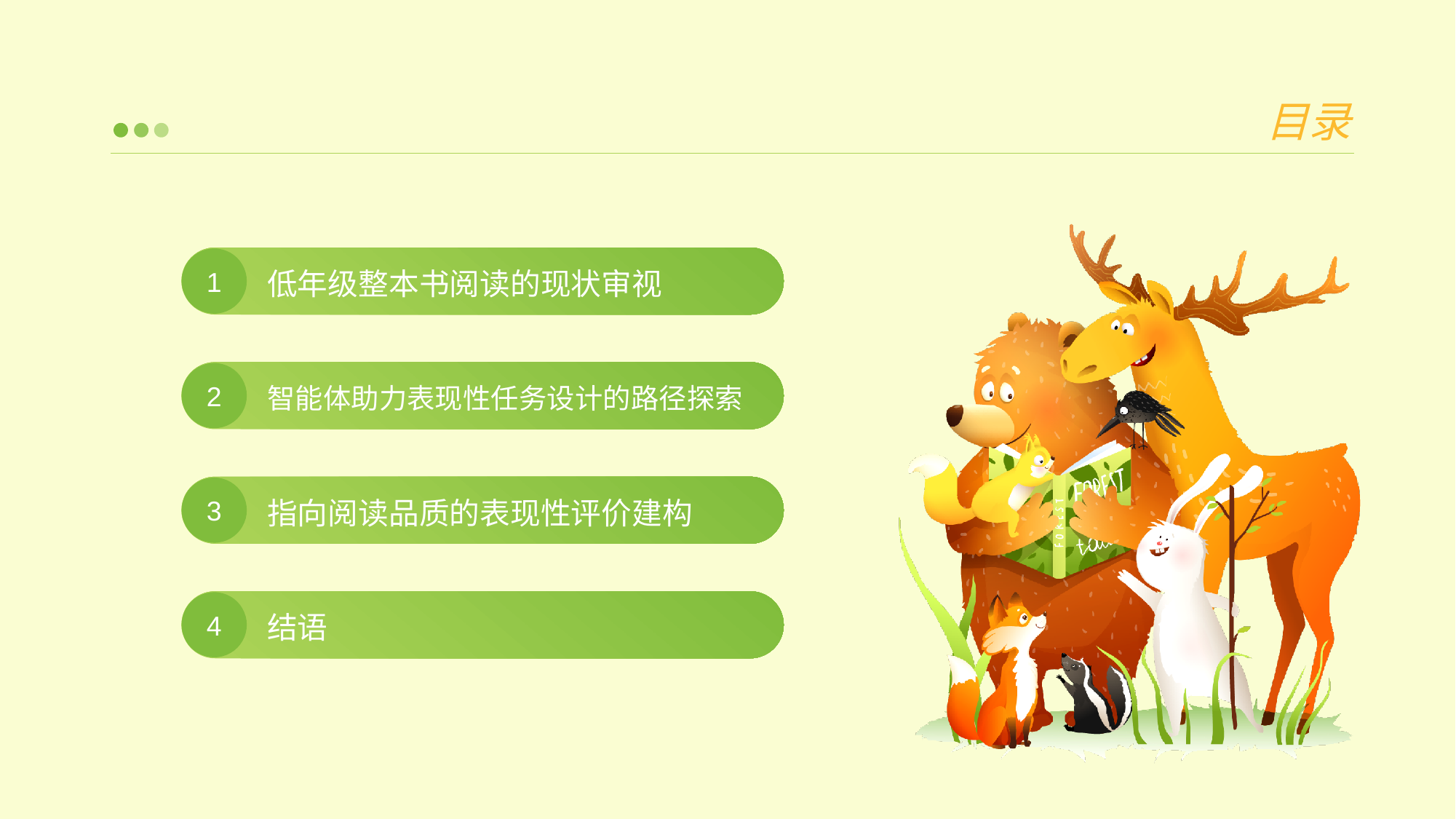

目录

低年级整本书阅读的现状审视
1

智能体助力表现性任务设计的路径探索
2

指向阅读品质的表现性评价建构
3

结语
4